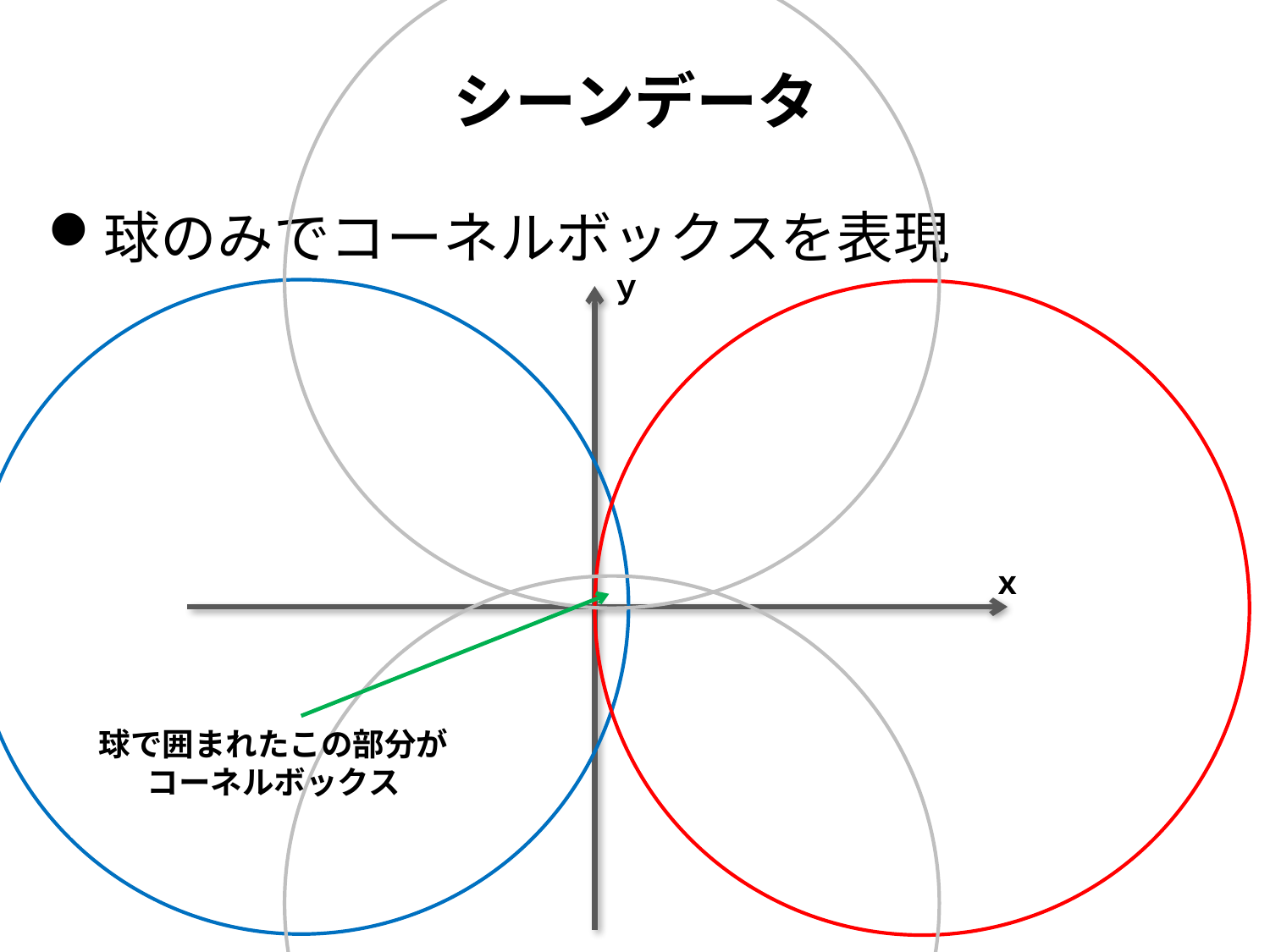

# シーンデータ
球のみでコーネルボックスを表現
ｙ

ｘ

球で囲まれたこの部分が
コーネルボックス